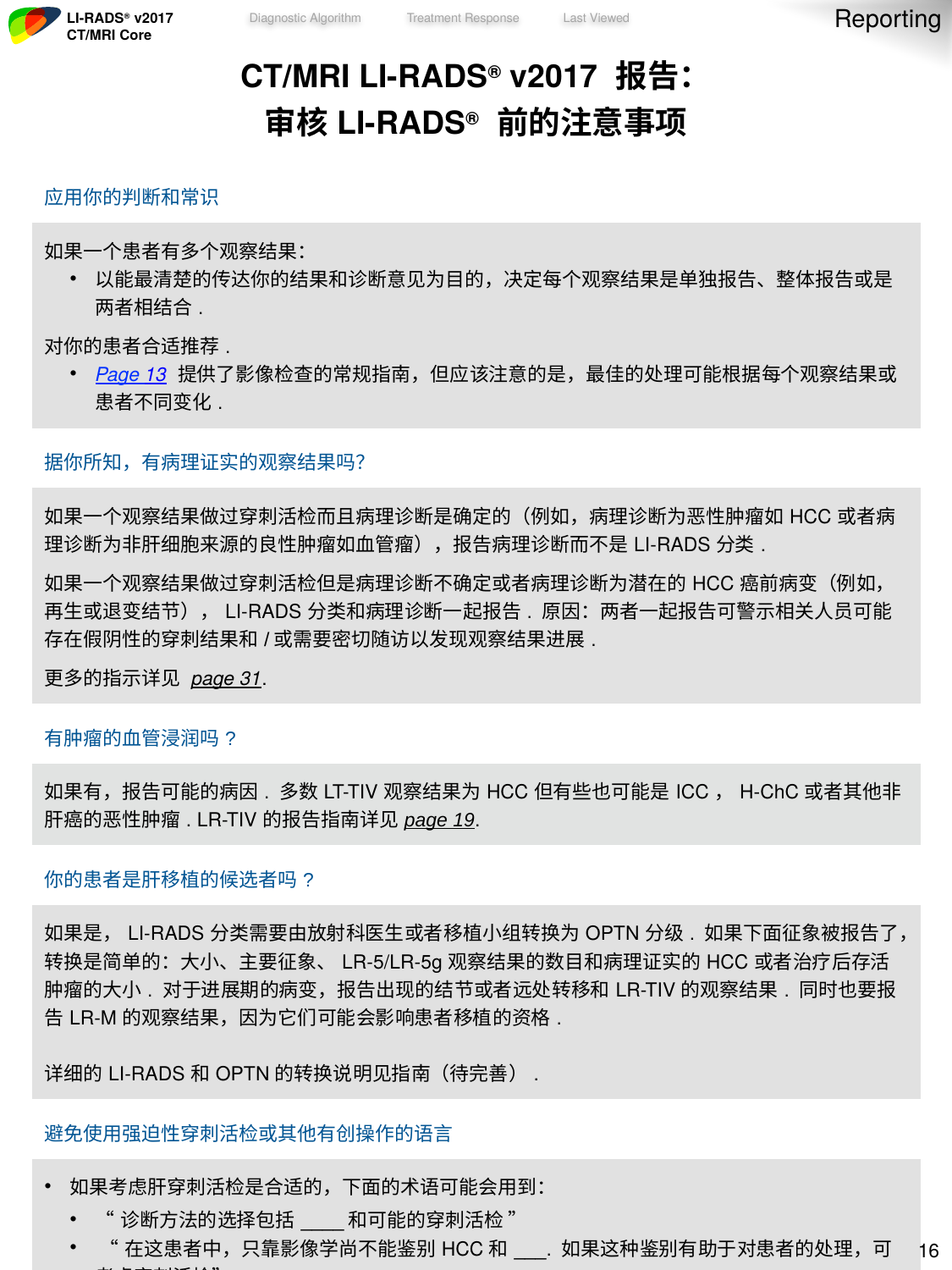

Reporting
| CT/MRI LI-RADS® v2017 报告： 审核LI-RADS® 前的注意事项 |
| --- |
| 应用你的判断和常识 |
| 如果一个患者有多个观察结果： 以能最清楚的传达你的结果和诊断意见为目的，决定每个观察结果是单独报告、整体报告或是两者相结合. 对你的患者合适推荐. Page 13 提供了影像检查的常规指南，但应该注意的是，最佳的处理可能根据每个观察结果或患者不同变化. |
| 据你所知，有病理证实的观察结果吗？ |
| 如果一个观察结果做过穿刺活检而且病理诊断是确定的（例如，病理诊断为恶性肿瘤如HCC或者病理诊断为非肝细胞来源的良性肿瘤如血管瘤），报告病理诊断而不是LI-RADS分类. 如果一个观察结果做过穿刺活检但是病理诊断不确定或者病理诊断为潜在的HCC癌前病变（例如，再生或退变结节），LI-RADS分类和病理诊断一起报告. 原因：两者一起报告可警示相关人员可能存在假阴性的穿刺结果和/或需要密切随访以发现观察结果进展. 更多的指示详见 page 31. |
| 有肿瘤的血管浸润吗? |
| 如果有，报告可能的病因. 多数LT-TIV观察结果为HCC但有些也可能是ICC，H-ChC或者其他非肝癌的恶性肿瘤. LR-TIV的报告指南详见page 19. |
| 你的患者是肝移植的候选者吗? |
| 如果是，LI-RADS分类需要由放射科医生或者移植小组转换为OPTN分级. 如果下面征象被报告了，转换是简单的：大小、主要征象、LR-5/LR-5g观察结果的数目和病理证实的HCC或者治疗后存活肿瘤的大小. 对于进展期的病变，报告出现的结节或者远处转移和LR-TIV的观察结果. 同时也要报告LR-M的观察结果，因为它们可能会影响患者移植的资格. 详细的LI-RADS和OPTN的转换说明见指南（待完善）. |
| 避免使用强迫性穿刺活检或其他有创操作的语言 |
| 如果考虑肝穿刺活检是合适的，下面的术语可能会用到： “诊断方法的选择包括\_\_\_\_和可能的穿刺活检 ” “在这患者中，只靠影像学尚不能鉴别HCC和\_\_\_. 如果这种鉴别有助于对患者的处理，可考虑穿刺活检” “可能需要穿刺活检对HCC和\_\_\_进行鉴别” “…可能为HCC. 如果要明确诊断，可考虑穿刺活检” |
16